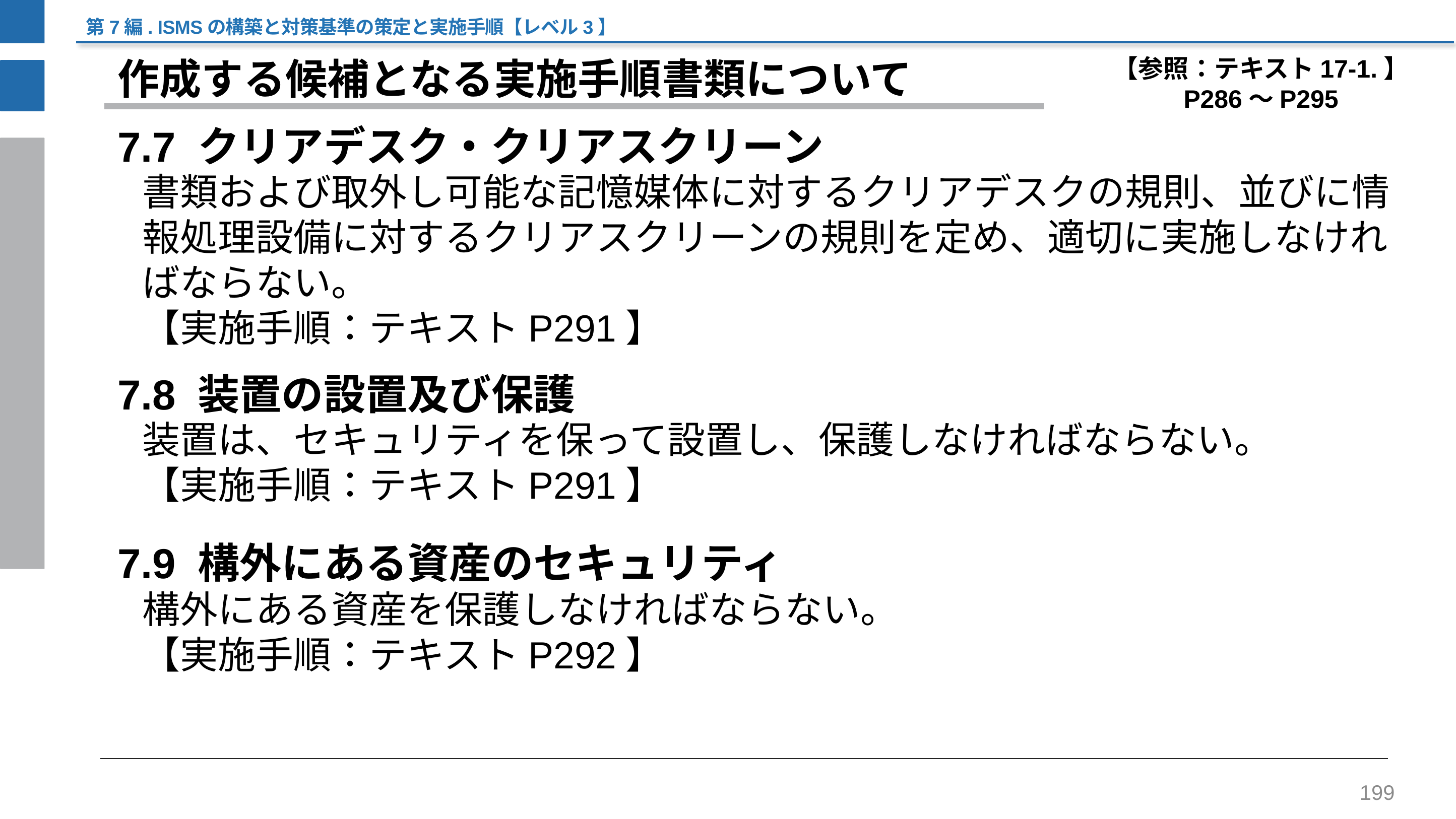

第7編. ISMSの構築と対策基準の策定と実施手順【レベル3】
【参照：テキスト17-1.】
P286～P295
作成する候補となる実施手順書類について
7.7 クリアデスク・クリアスクリーン

書類および取外し可能な記憶媒体に対するクリアデスクの規則、並びに情報処理設備に対するクリアスクリーンの規則を定め、適切に実施しなければならない。
【実施手順：テキストP291】
7.8 装置の設置及び保護
装置は、セキュリティを保って設置し、保護しなければならない。
【実施手順：テキストP291】
7.9 構外にある資産のセキュリティ
構外にある資産を保護しなければならない。
【実施手順：テキストP292】
199